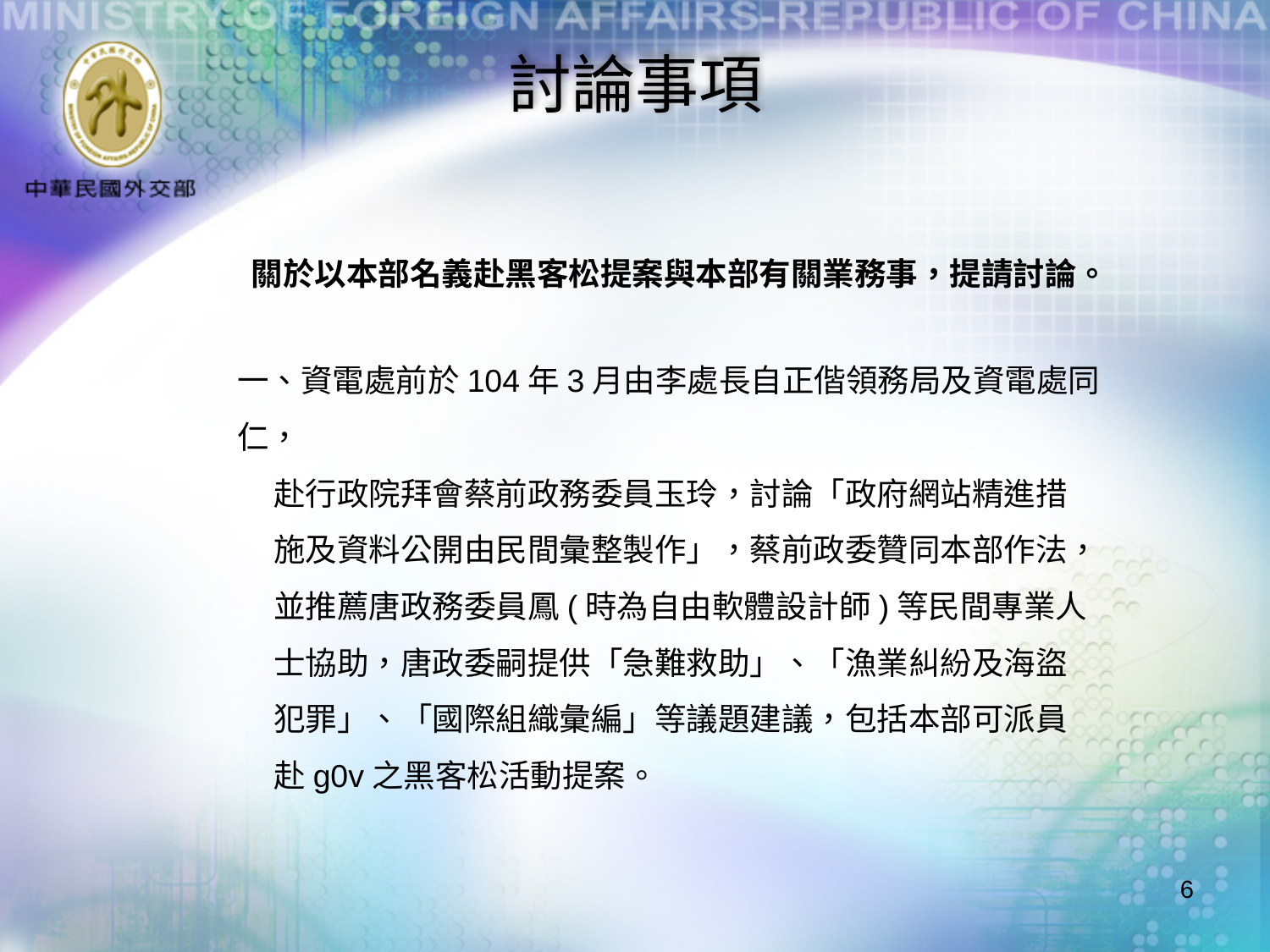

討論事項

關於以本部名義赴黑客松提案與本部有關業務事，提請討論。
一、資電處前於104年3月由李處長自正偕領務局及資電處同仁，
    赴行政院拜會蔡前政務委員玉玲，討論「政府網站精進措
    施及資料公開由民間彙整製作」，蔡前政委贊同本部作法，
    並推薦唐政務委員鳳(時為自由軟體設計師)等民間專業人
    士協助，唐政委嗣提供「急難救助」、「漁業糾紛及海盜
    犯罪」、「國際組織彙編」等議題建議，包括本部可派員
    赴g0v之黑客松活動提案。

6